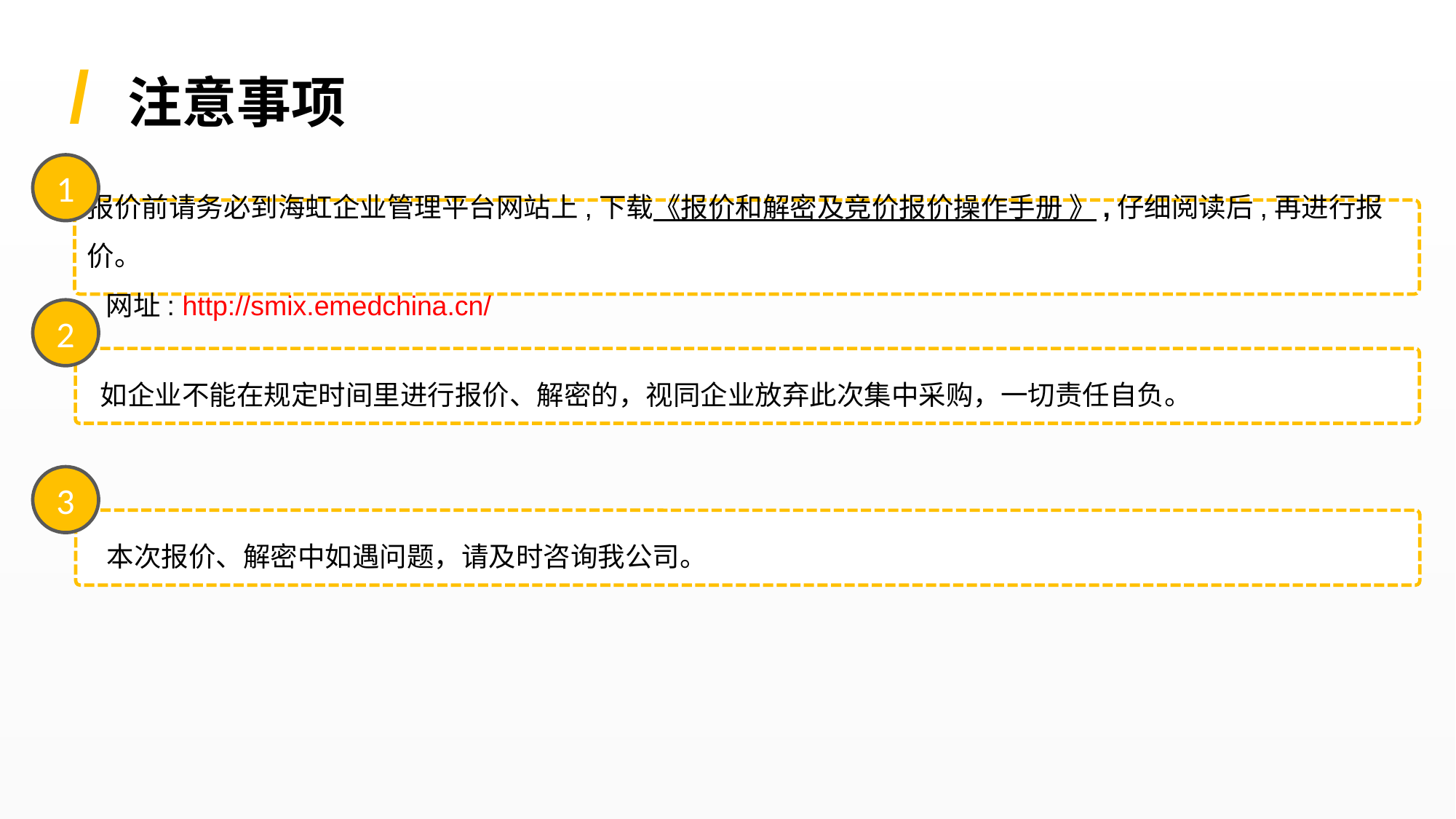

/ 注意事项
1
报价前请务必到海虹企业管理平台网站上,下载《报价和解密及竞价报价操作手册 》,仔细阅读后,再进行报价。
  网址: http://smix.emedchina.cn/
2
 如企业不能在规定时间里进行报价、解密的，视同企业放弃此次集中采购，一切责任自负。
3
  本次报价、解密中如遇问题，请及时咨询我公司。